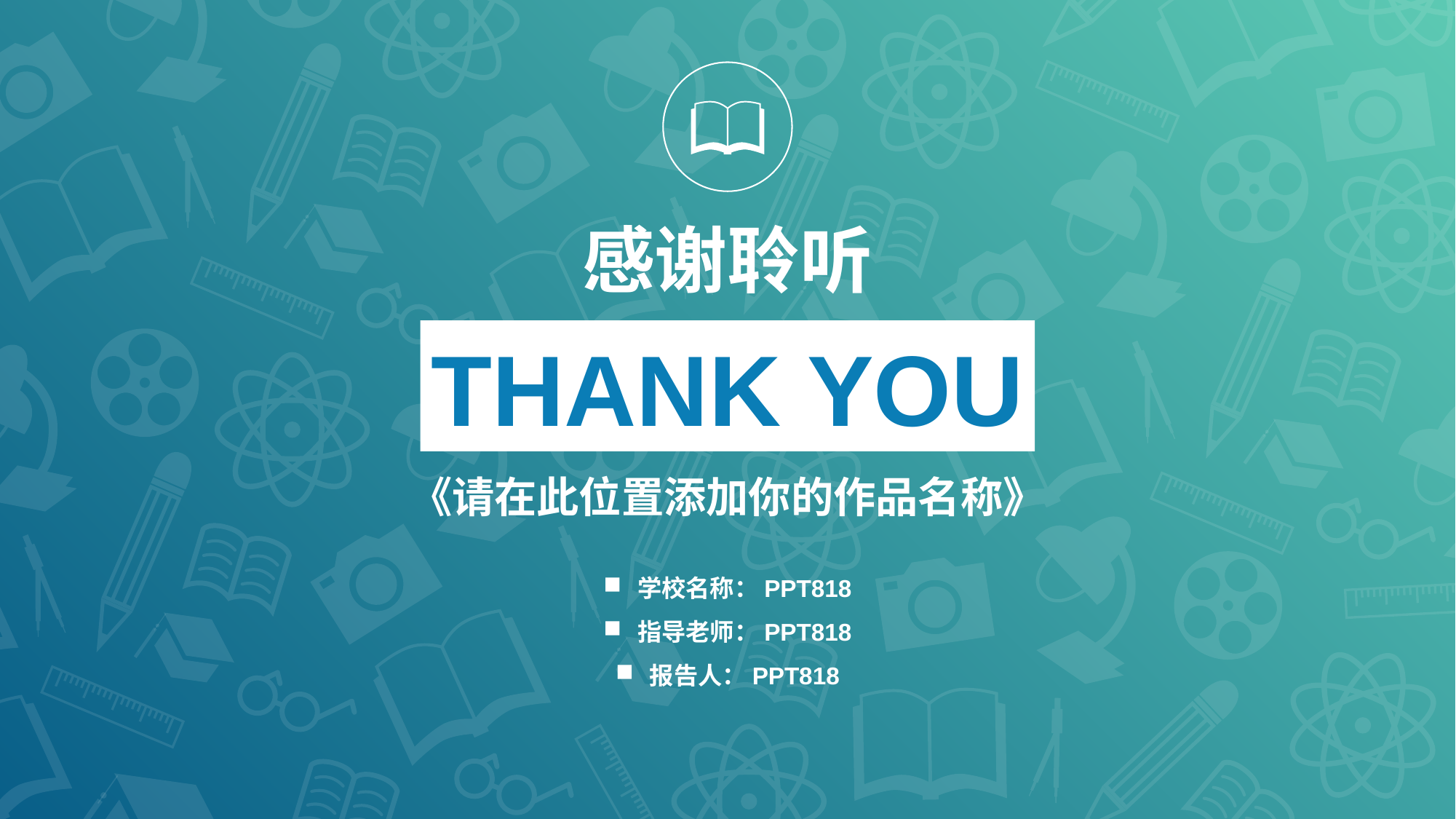

感谢聆听
THANK YOU
《请在此位置添加你的作品名称》
学校名称：PPT818
指导老师：PPT818
报告人：PPT818